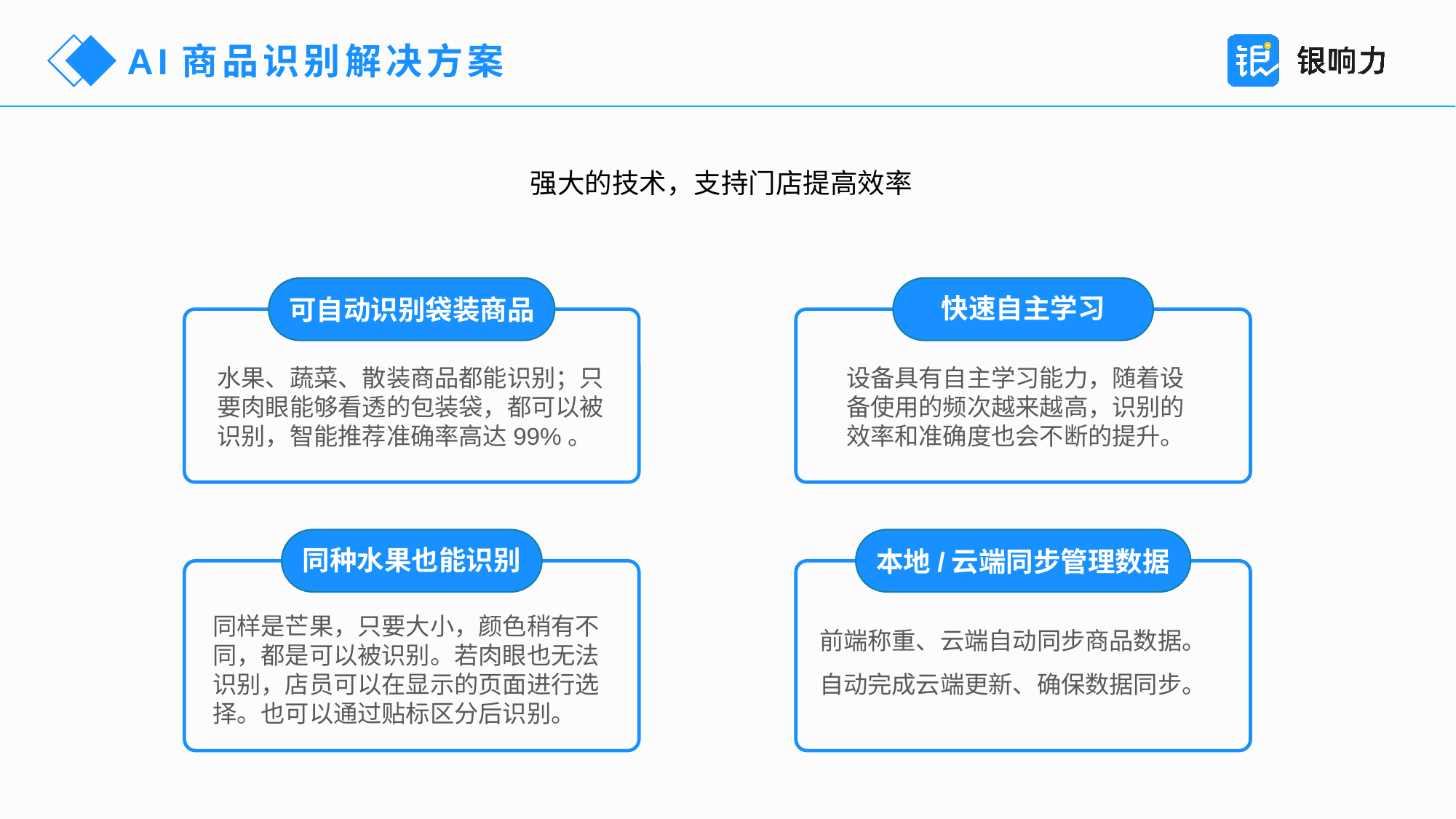

AI商品识别解决方案
强大的技术，支持门店提高效率

快速自主学习
可自动识别袋装商品

水果、蔬菜、散装商品都能识别；只要肉眼能够看透的包装袋，都可以被识别，智能推荐准确率高达99%。
设备具有自主学习能力，随着设备使用的频次越来越高，识别的效率和准确度也会不断的提升。

同种水果也能识别
本地/云端同步管理数据

同样是芒果，只要大小，颜色稍有不同，都是可以被识别。若肉眼也无法识别，店员可以在显示的页面进行选择。也可以通过贴标区分后识别。
前端称重、云端自动同步商品数据。自动完成云端更新、确保数据同步。